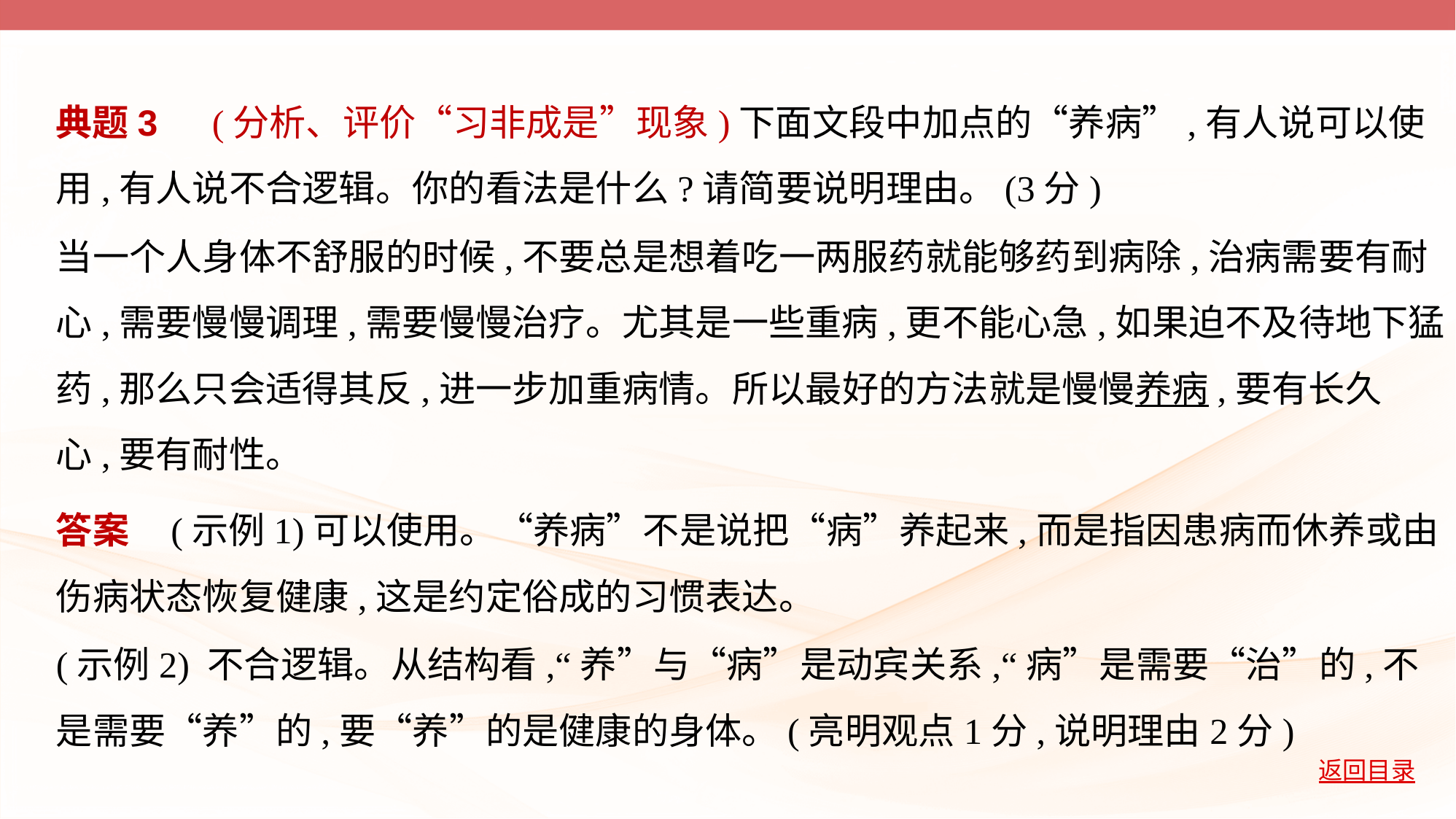

典题3　(分析、评价“习非成是”现象)下面文段中加点的“养病”,有人说可以使
用,有人说不合逻辑。你的看法是什么?请简要说明理由。(3分)
当一个人身体不舒服的时候,不要总是想着吃一两服药就能够药到病除,治病需要有耐
心,需要慢慢调理,需要慢慢治疗。尤其是一些重病,更不能心急,如果迫不及待地下猛
药,那么只会适得其反,进一步加重病情。所以最好的方法就是慢慢养病,要有长久
心,要有耐性。
答案    (示例1)可以使用。“养病”不是说把“病”养起来,而是指因患病而休养或由
伤病状态恢复健康,这是约定俗成的习惯表达。
(示例2) 不合逻辑。从结构看,“养”与“病”是动宾关系,“病”是需要“治”的,不
是需要“养”的,要“养”的是健康的身体。(亮明观点1分,说明理由2分)